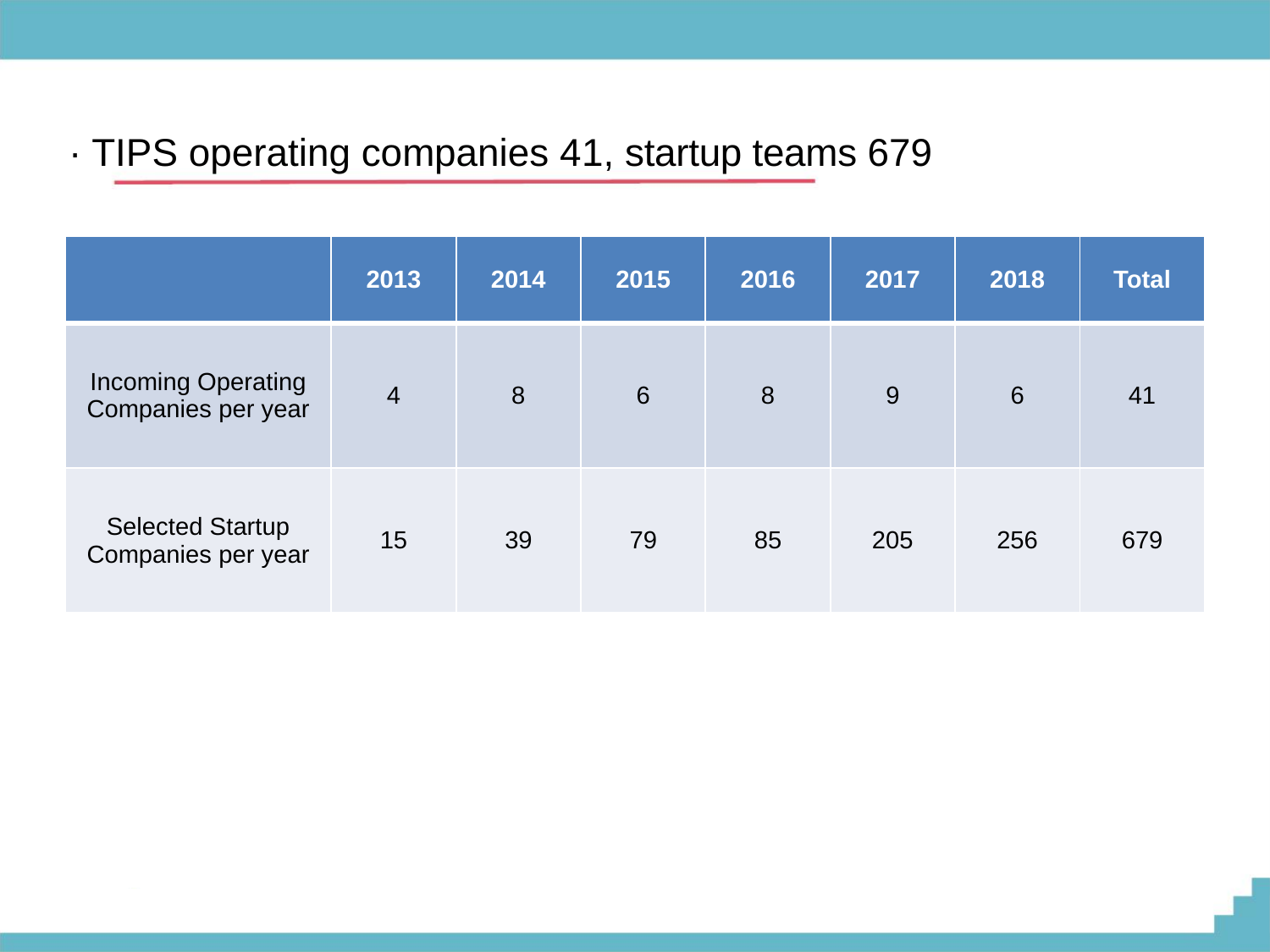

· TIPS operating companies 41, startup teams 679

2013
4
2014
8
2015
6
2016
8
2017
9
2018
6
Total
41
|  | 2013 | 2014 | 2015 | 2016 | 2017 | 2018 | Total |
| --- | --- | --- | --- | --- | --- | --- | --- |
| Incoming Operating Companies per year | 4 | 8 | 6 | 8 | 9 | 6 | 41 |
| Selected Startup Companies per year | 15 | 39 | 79 | 85 | 205 | 256 | 679 |
Incoming Operating Companies per year
선정 창업팀
15
39
79
85
205
256
679